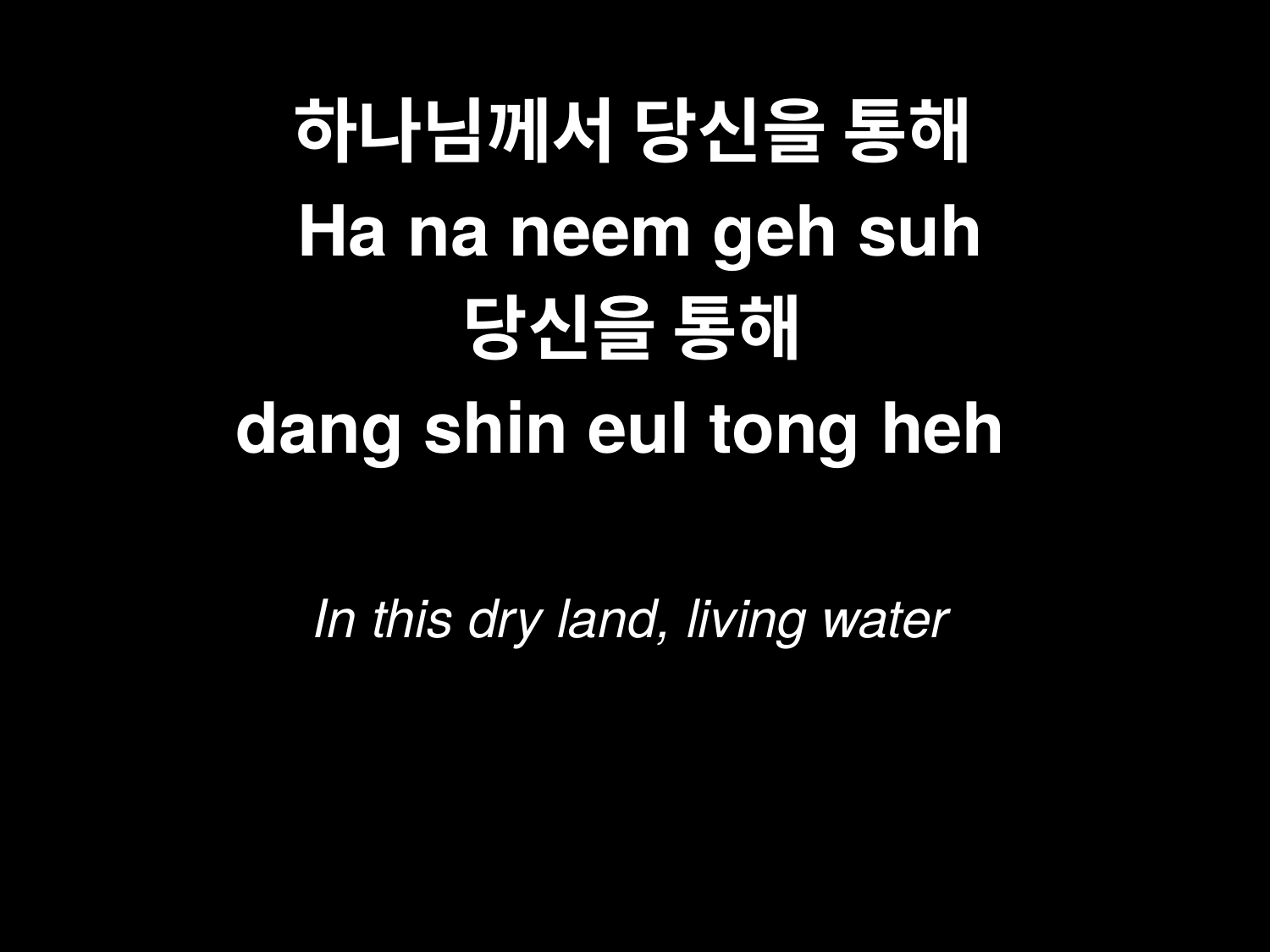

하나님께서 당신을 통해
Ha na neem geh suh
당신을 통해
dang shin eul tong heh
In this dry land, living water